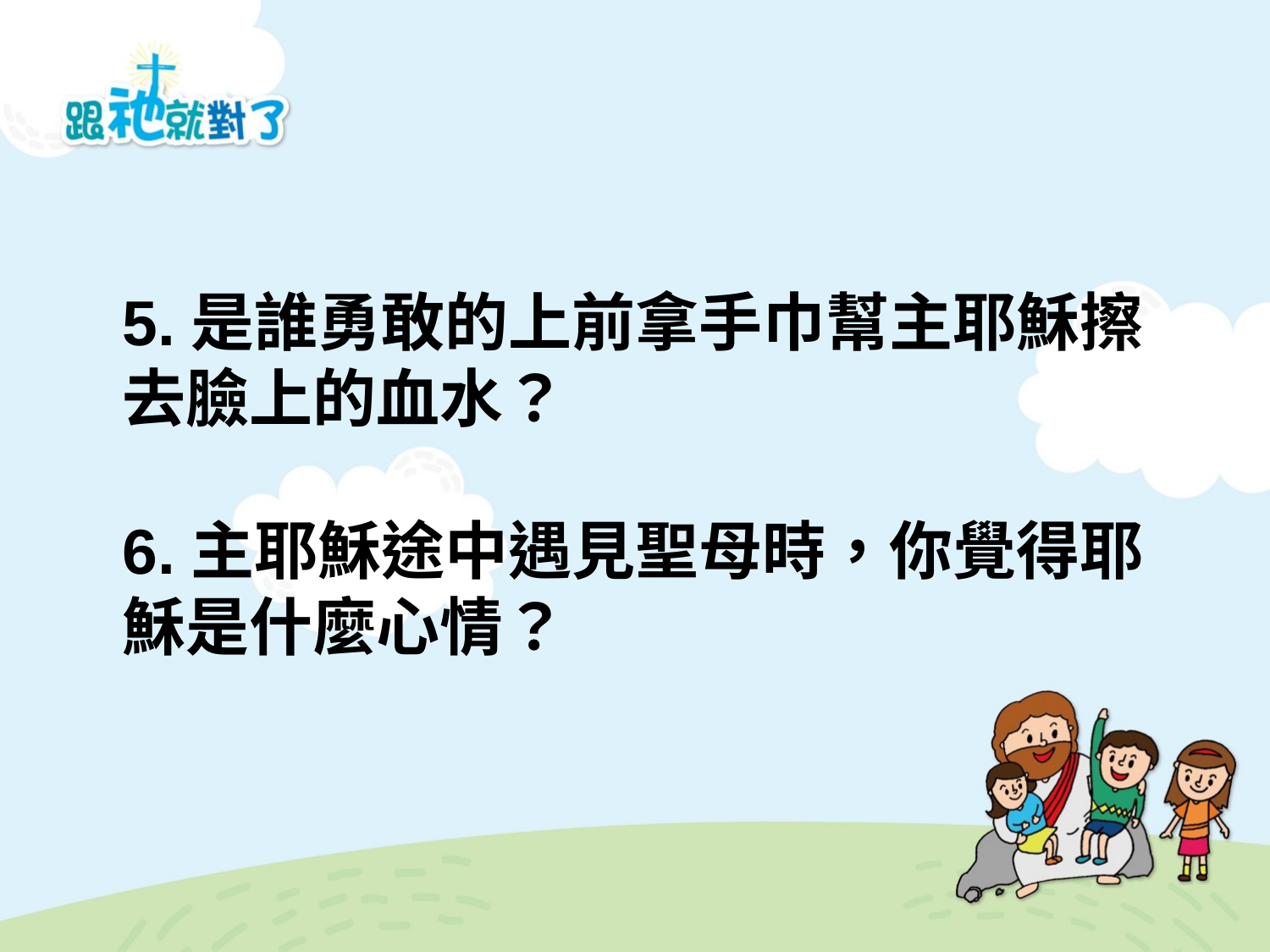

5.是誰勇敢的上前拿手巾幫主耶穌擦去臉上的血水？

6.主耶穌途中遇見聖母時，你覺得耶穌是什麼心情？